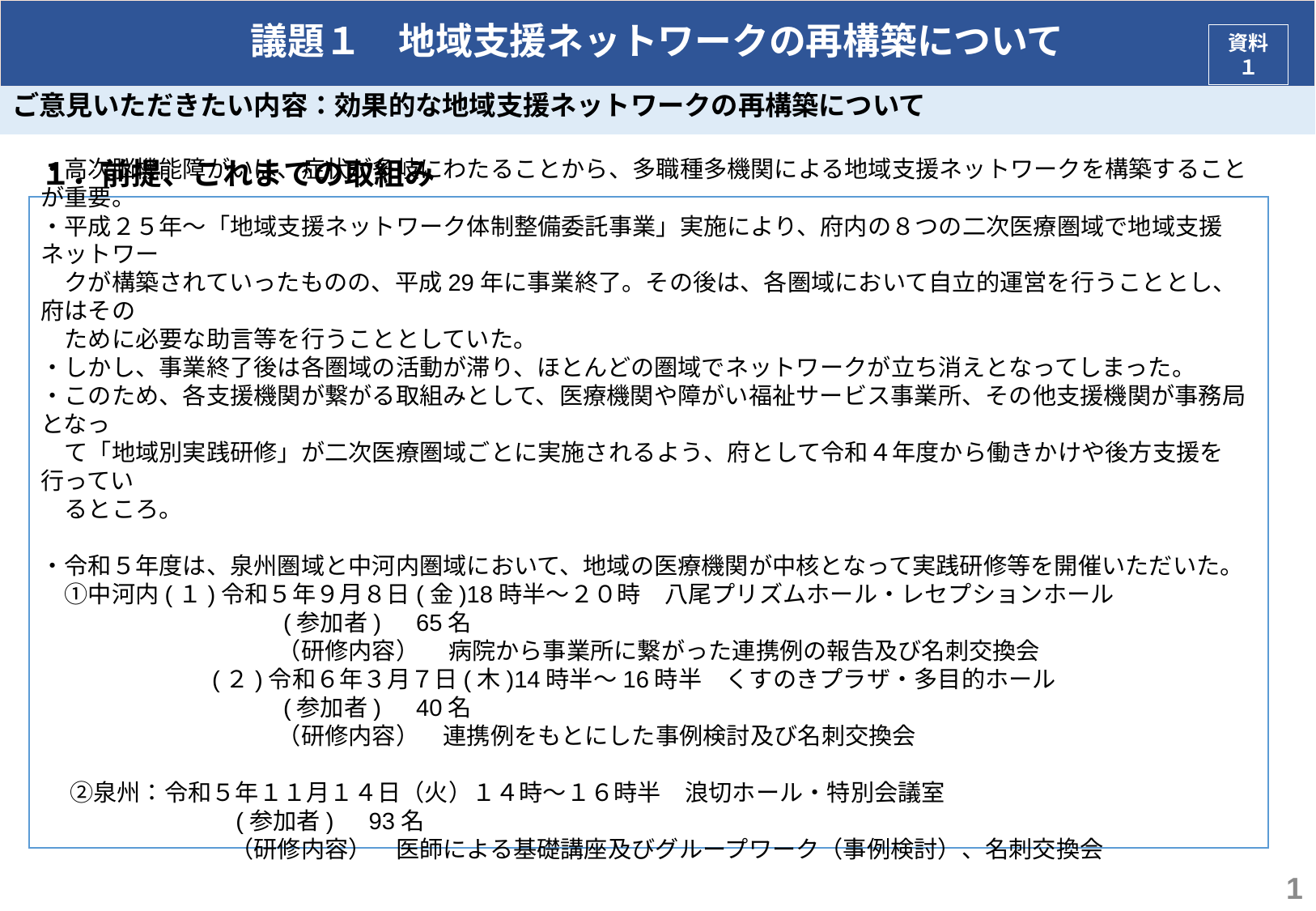

# 議題１　地域支援ネットワークの再構築について
資料１
ご意見いただきたい内容：効果的な地域支援ネットワークの再構築について

１．前提、これまでの取組み

・高次脳機能障がいは、症状が多岐にわたることから、多職種多機関による地域支援ネットワークを構築することが重要。
・平成２５年～「地域支援ネットワーク体制整備委託事業」実施により、府内の８つの二次医療圏域で地域支援ネットワー
　クが構築されていったものの、平成29年に事業終了。その後は、各圏域において自立的運営を行うこととし、府はその
　ために必要な助言等を行うこととしていた。
・しかし、事業終了後は各圏域の活動が滞り、ほとんどの圏域でネットワークが立ち消えとなってしまった。
・このため、各支援機関が繋がる取組みとして、医療機関や障がい福祉サービス事業所、その他支援機関が事務局となっ
　て「地域別実践研修」が二次医療圏域ごとに実施されるよう、府として令和４年度から働きかけや後方支援を行ってい
　るところ。

・令和５年度は、泉州圏域と中河内圏域において、地域の医療機関が中核となって実践研修等を開催いただいた。
　①中河内(１)令和５年９月８日(金)18時半～２０時　八尾プリズムホール・レセプションホール
　　　　　　　　　　(参加者)　65名
　　　　　　　　　　（研修内容） 　病院から事業所に繋がった連携例の報告及び名刺交換会
　　　　　　　(２)令和６年３月７日(木)14時半～16時半　くすのきプラザ・多目的ホール
　　　　　　　　　　(参加者)　40名
　　　　　　　　　　（研修内容）　連携例をもとにした事例検討及び名刺交換会

　 ②泉州：令和５年１１月１４日（火）１４時～１６時半　浪切ホール・特別会議室
　　　　　　　　(参加者)　93名
　　　　　　　　（研修内容）　医師による基礎講座及びグループワーク（事例検討）、名刺交換会

1